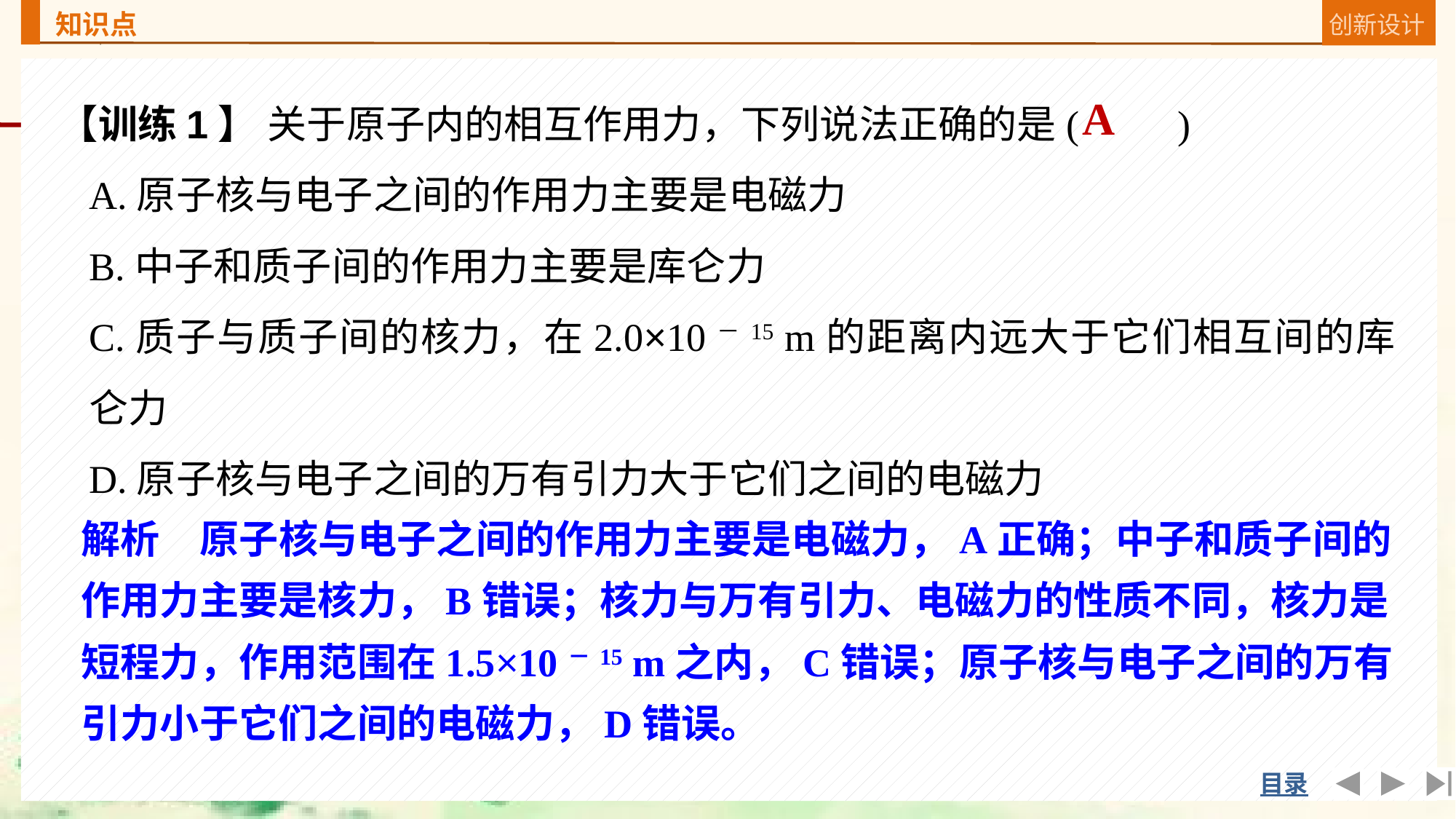

【训练1】 关于原子内的相互作用力，下列说法正确的是(　　)
	A.原子核与电子之间的作用力主要是电磁力
	B.中子和质子间的作用力主要是库仑力
	C.质子与质子间的核力，在2.0×10－15 m的距离内远大于它们相互间的库仑力
	D.原子核与电子之间的万有引力大于它们之间的电磁力
A
解析　原子核与电子之间的作用力主要是电磁力，A正确；中子和质子间的作用力主要是核力，B错误；核力与万有引力、电磁力的性质不同，核力是短程力，作用范围在1.5×10－15 m之内，C错误；原子核与电子之间的万有引力小于它们之间的电磁力，D错误。